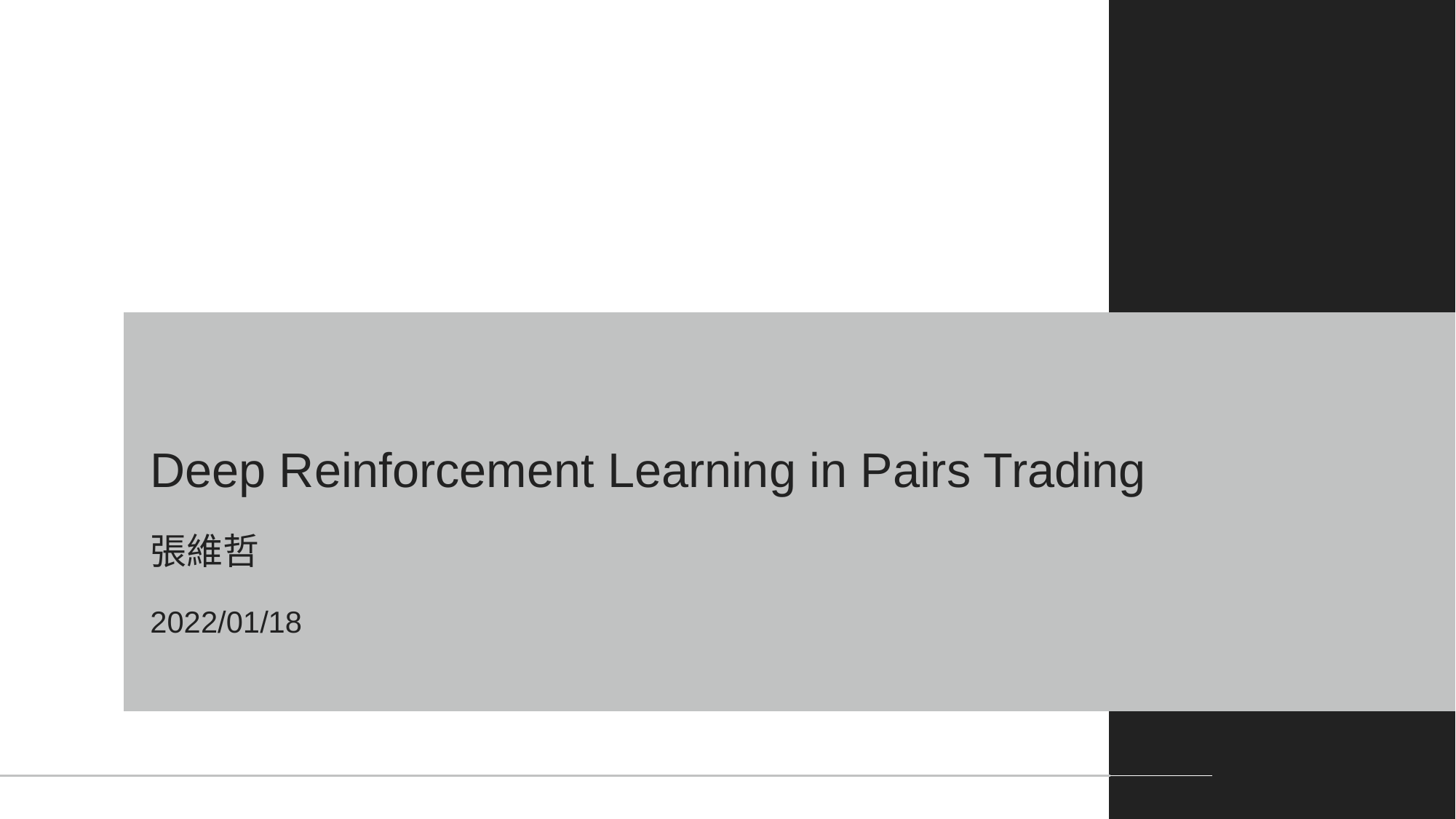

Deep Reinforcement Learning in Pairs Trading
張維哲
2022/01/18